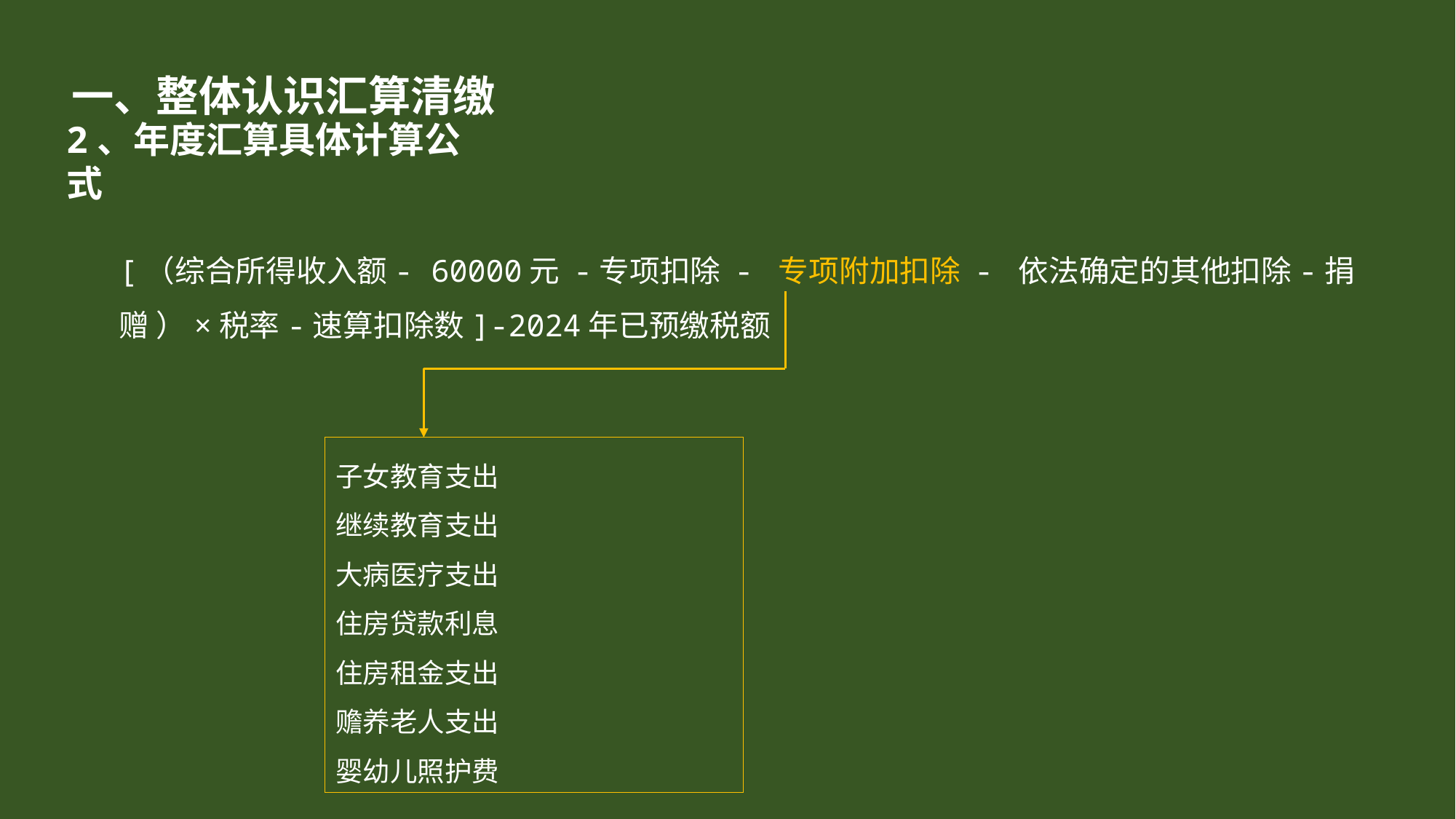

一、整体认识汇算清缴
2、年度汇算具体计算公式

[（综合所得收入额- 60000元 -专项扣除 - 专项附加扣除 - 依法确定的其他扣除-捐赠 ）×税率-速算扣除数]-2024年已预缴税额
子女教育支出
继续教育支出
大病医疗支出
住房贷款利息
住房租金支出
赡养老人支出
婴幼儿照护费